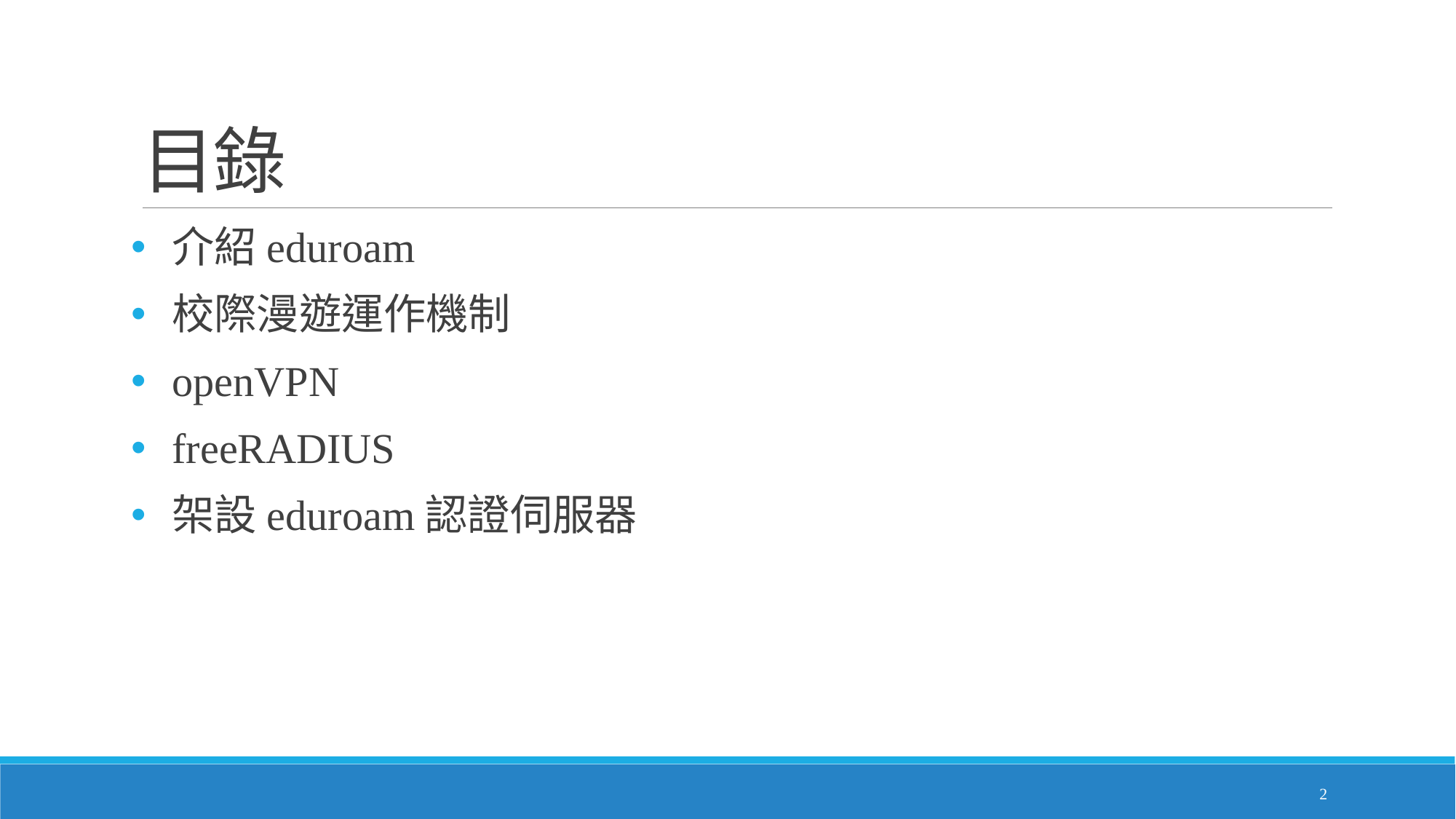

# 目錄
介紹eduroam
校際漫遊運作機制
openVPN
freeRADIUS
架設eduroam認證伺服器

2